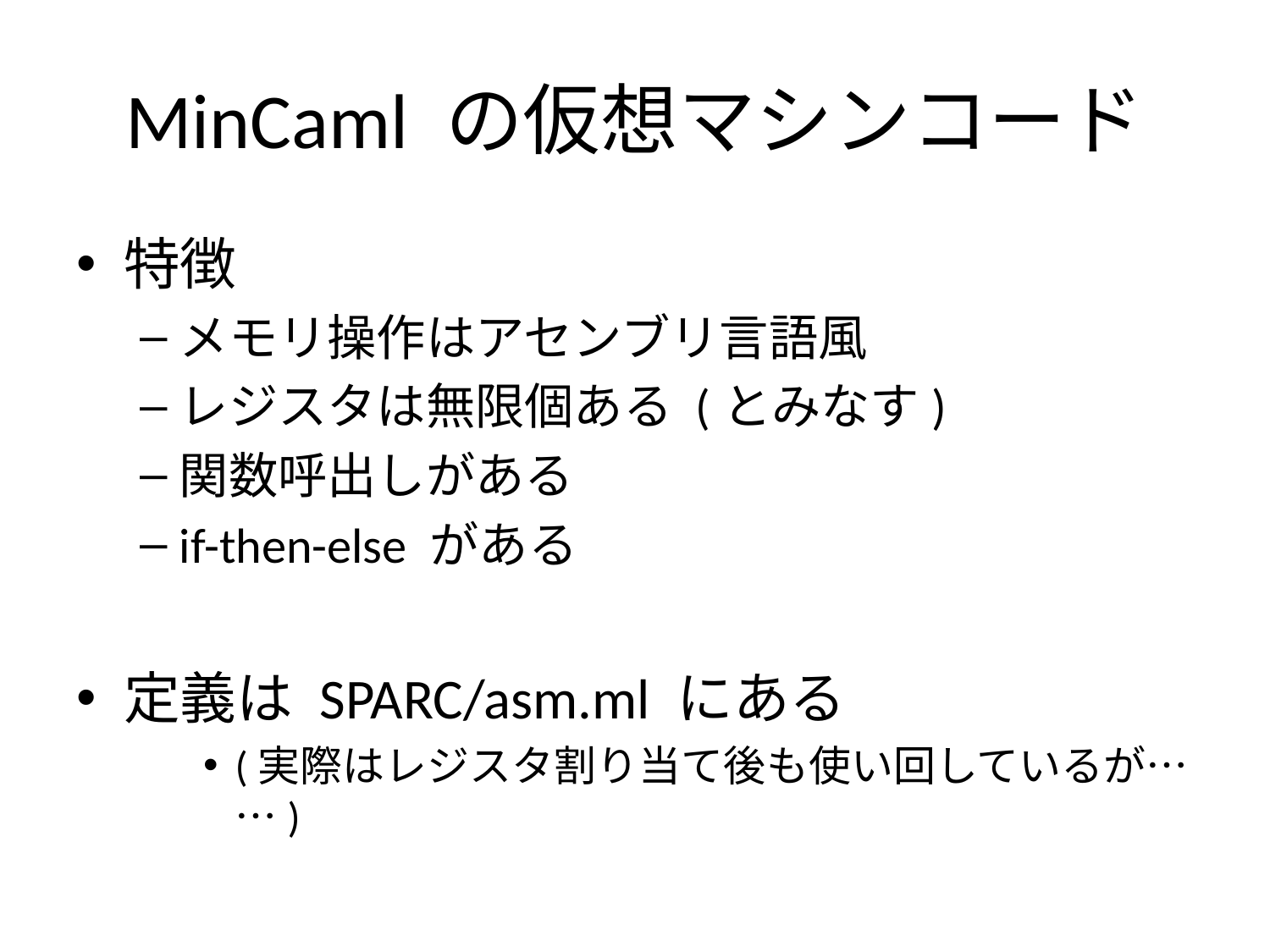

# MinCaml の仮想マシンコード
特徴
メモリ操作はアセンブリ言語風
レジスタは無限個ある (とみなす)
関数呼出しがある
if-then-else がある

定義は SPARC/asm.ml にある
(実際はレジスタ割り当て後も使い回しているが……)